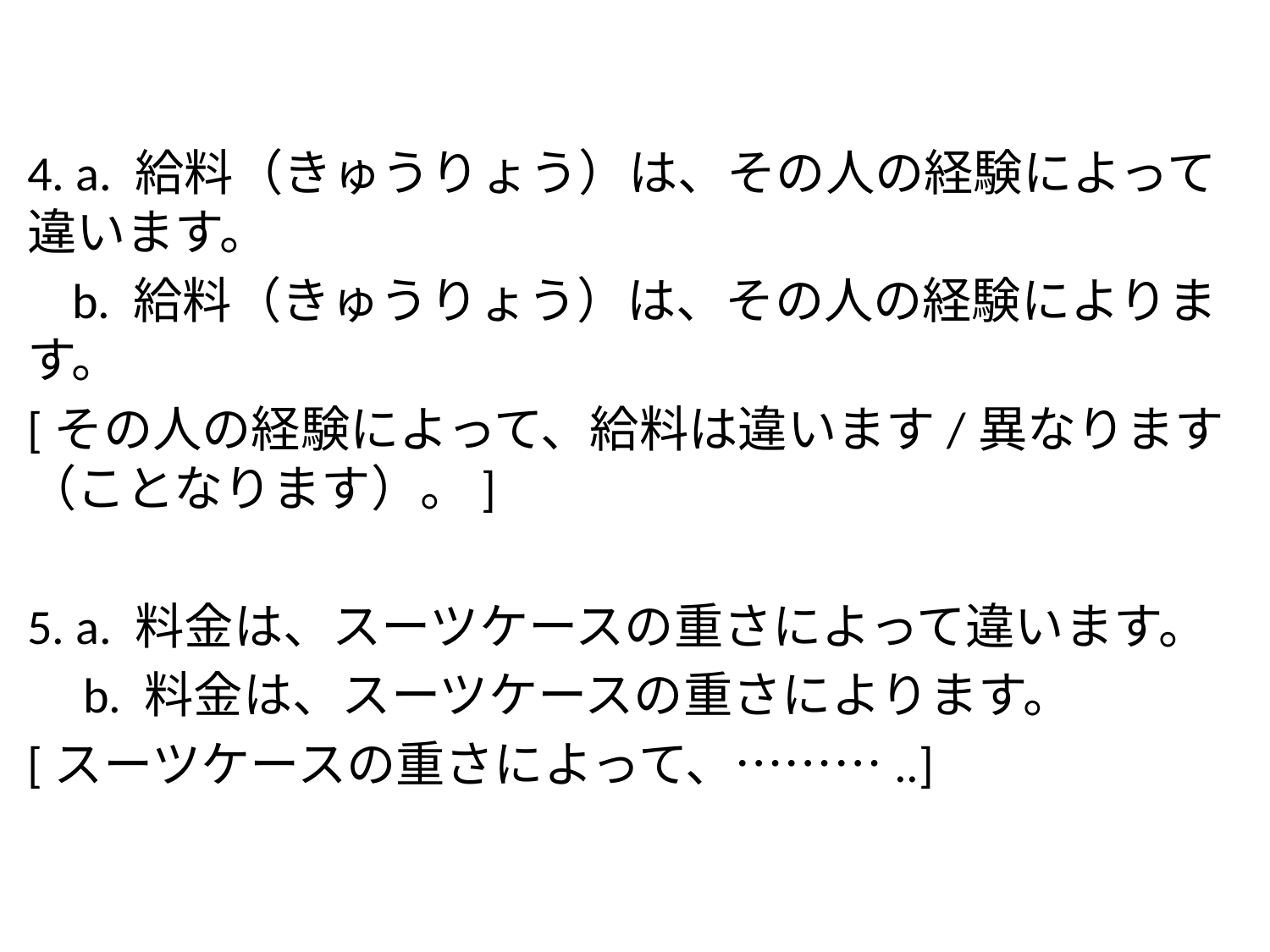

4. a. 給料（きゅうりょう）は、その人の経験によって違います。
    b. 給料（きゅうりょう）は、その人の経験によります。
[その人の経験によって、給料は違います/異なります（ことなります）。]

5. a. 料金は、スーツケースの重さによって違います。
     b. 料金は、スーツケースの重さによります。
[スーツケースの重さによって、………..]